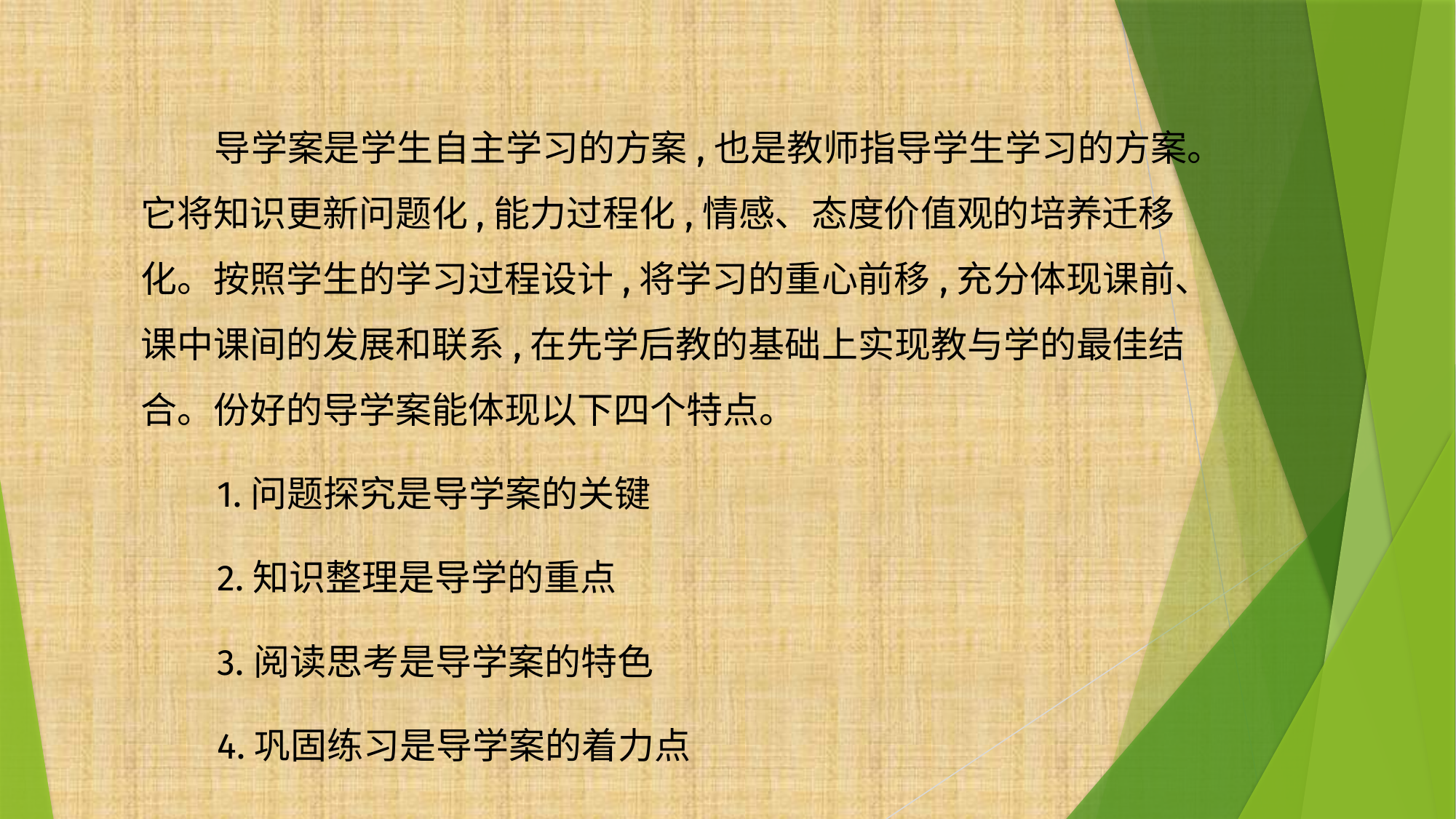

#
        导学案是学生自主学习的方案,也是教师指导学生学习的方案。它将知识更新问题化,能力过程化,情感、态度价值观的培养迁移化。按照学生的学习过程设计,将学习的重心前移,充分体现课前、课中课间的发展和联系,在先学后教的基础上实现教与学的最佳结合。份好的导学案能体现以下四个特点。
        1.问题探究是导学案的关键
        2.知识整理是导学的重点
        3.阅读思考是导学案的特色
        4.巩固练习是导学案的着力点